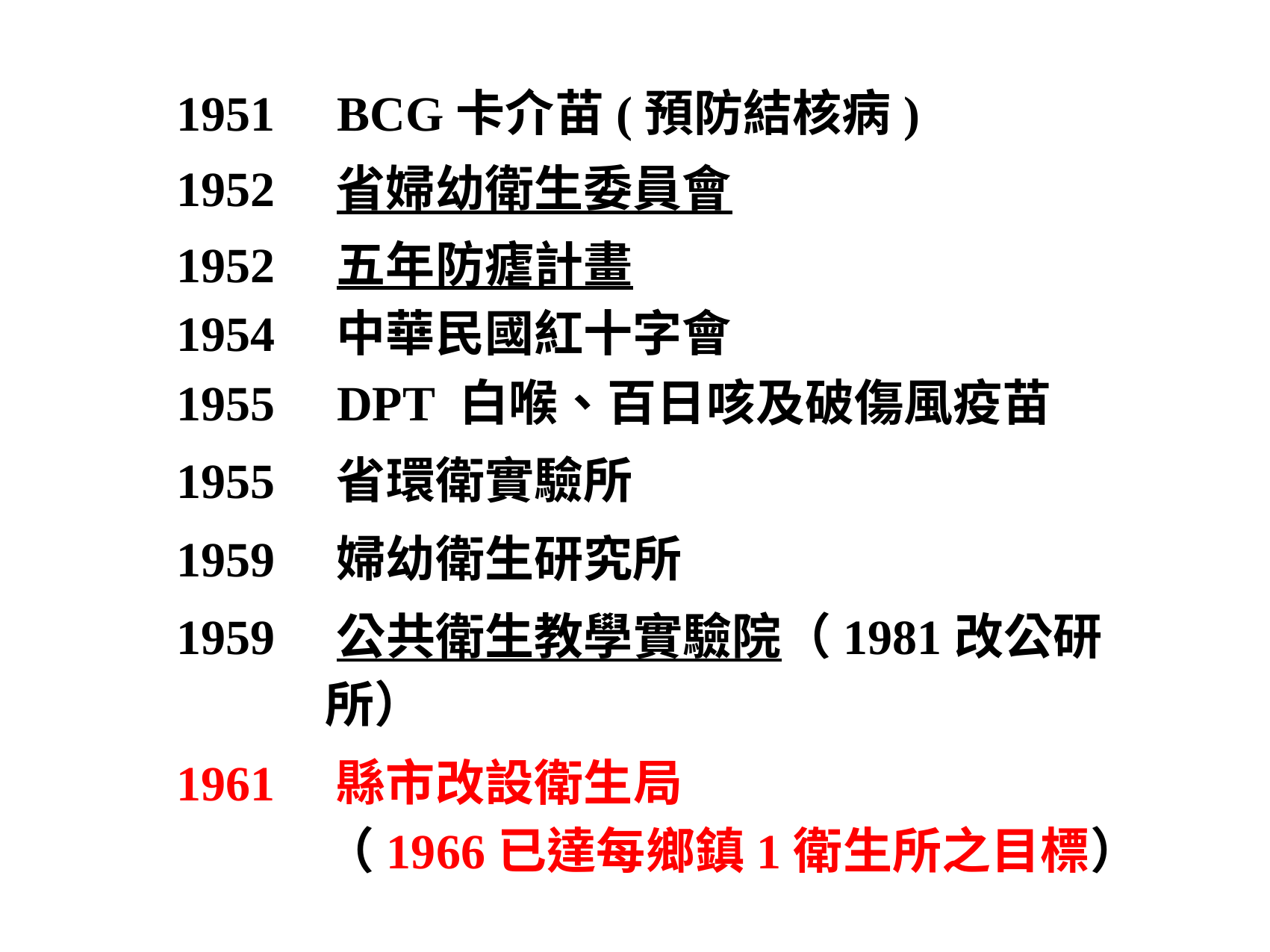

1951     BCG卡介苗(預防結核病)
1952    省婦幼衛生委員會
1952    五年防瘧計畫
1954    中華民國紅十字會
1955     DPT 白喉、百日咳及破傷風疫苗
1955    省環衛實驗所
1959    婦幼衛生研究所
1959    公共衛生教學實驗院（1981改公研所）
1961    縣市改設衛生局
（1966已達每鄉鎮1衛生所之目標）
41